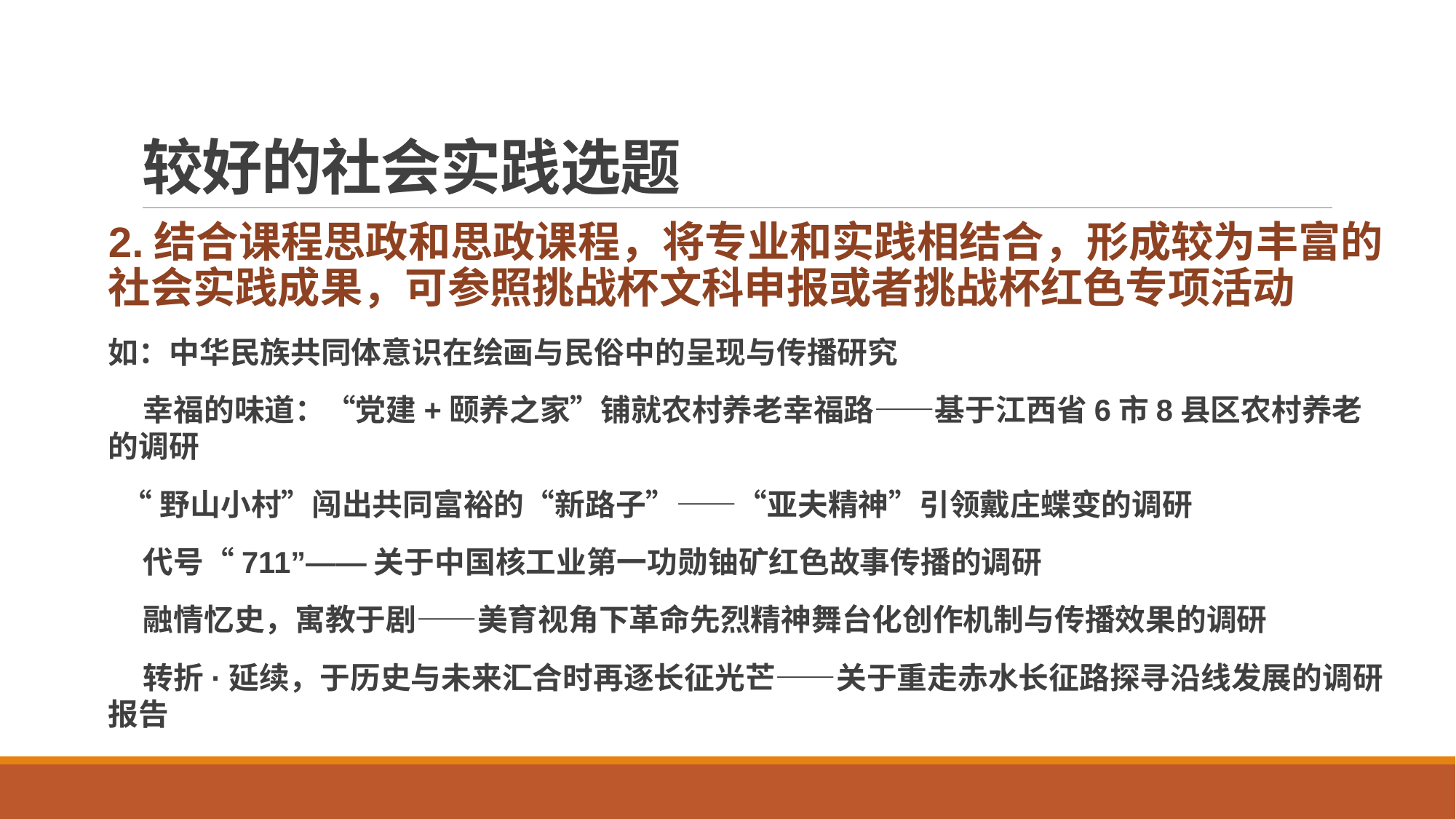

# 较好的社会实践选题
2.结合课程思政和思政课程，将专业和实践相结合，形成较为丰富的社会实践成果，可参照挑战杯文科申报或者挑战杯红色专项活动
如：中华民族共同体意识在绘画与民俗中的呈现与传播研究
    幸福的味道：“党建+颐养之家”铺就农村养老幸福路——基于江西省6市8县区农村养老的调研
  “野山小村”闯出共同富裕的“新路子”——“亚夫精神”引领戴庄蝶变的调研
    代号“711”——关于中国核工业第一功勋铀矿红色故事传播的调研
    融情忆史，寓教于剧——美育视角下革命先烈精神舞台化创作机制与传播效果的调研
    转折·延续，于历史与未来汇合时再逐长征光芒——关于重走赤水长征路探寻沿线发展的调研报告